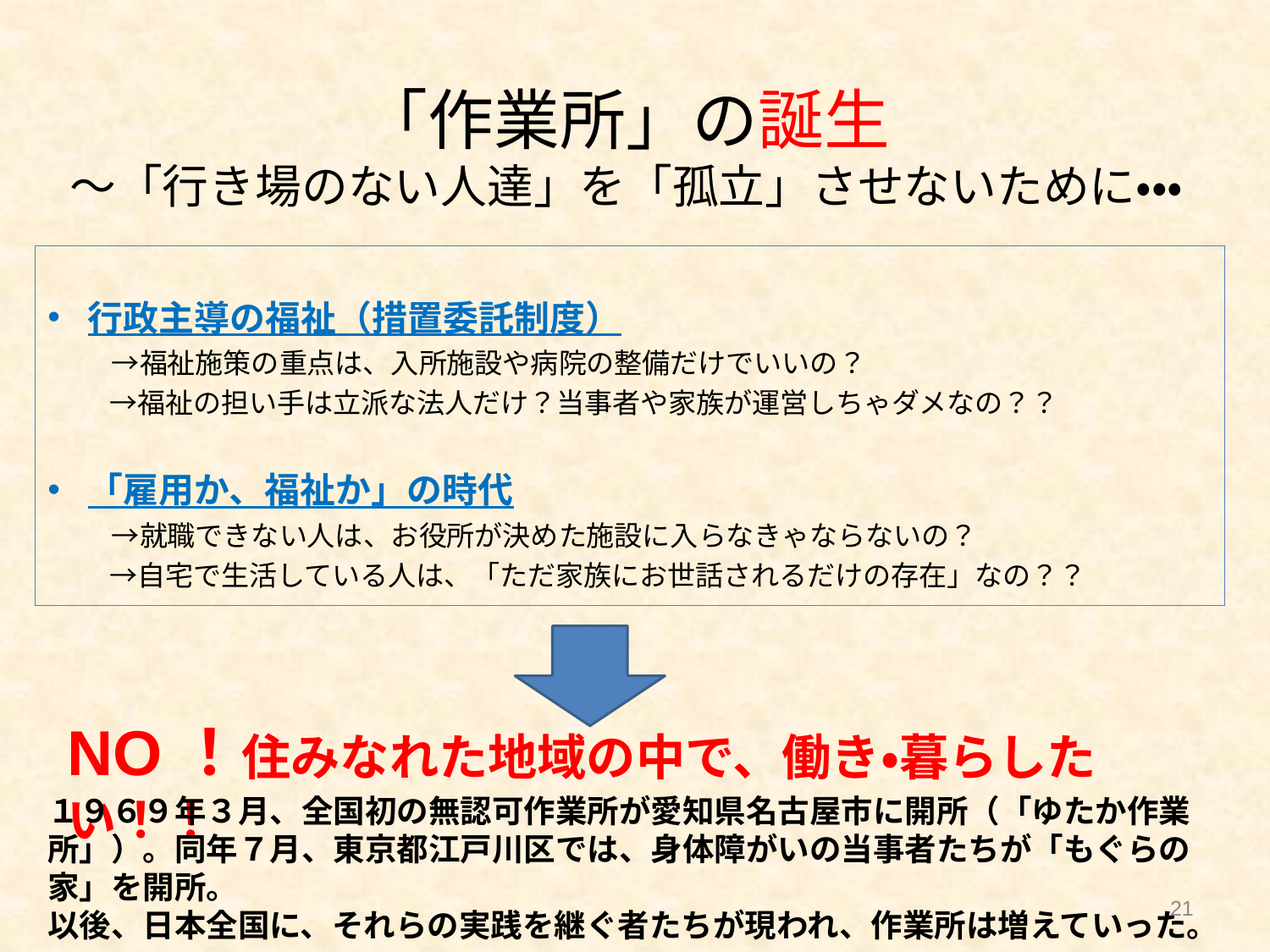

# 「作業所」の誕生 ～「行き場のない人達」を「孤立」させないために・・・

行政主導の福祉（措置委託制度）
　　 →福祉施策の重点は、入所施設や病院の整備だけでいいの？
　　 →福祉の担い手は立派な法人だけ？当事者や家族が運営しちゃダメなの？？

「雇用か、福祉か」の時代
　　 →就職できない人は、お役所が決めた施設に入らなきゃならないの？
　　 →自宅で生活している人は、「ただ家族にお世話されるだけの存在」なの？？

NO！住みなれた地域の中で、働き・暮らしたい！！

１９６９年３月、全国初の無認可作業所が愛知県名古屋市に開所（「ゆたか作業所」）。同年７月、東京都江戸川区では、身体障がいの当事者たちが「もぐらの家」を開所。
以後、日本全国に、それらの実践を継ぐ者たちが現われ、作業所は増えていった。

21